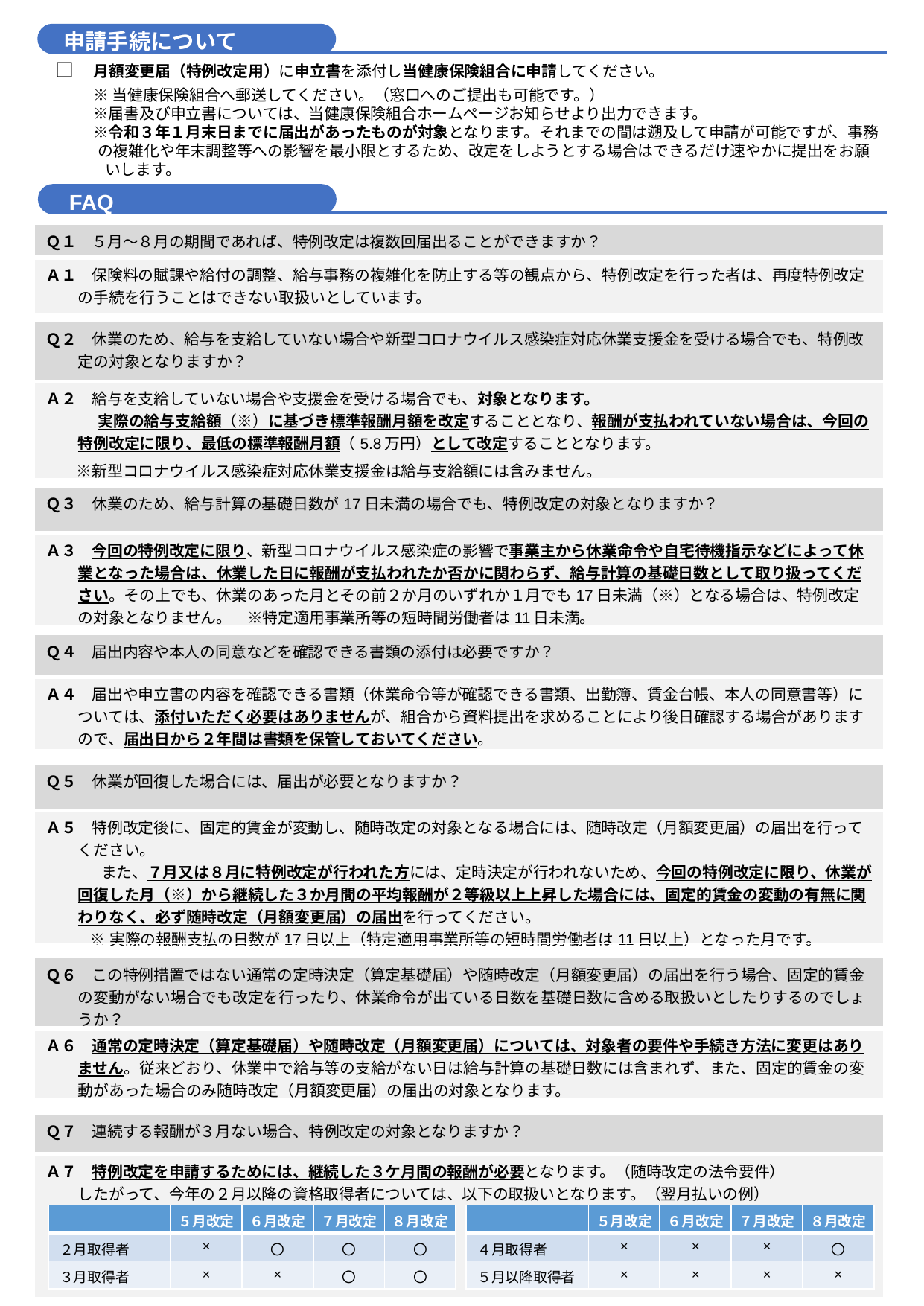

申請手続について
□　月額変更届（特例改定用）に申立書を添付し当健康保険組合に申請してください。
　　  ※ 当健康保険組合へ郵送してください。（窓口へのご提出も可能です。）
　　  ※届書及び申立書については、当健康保険組合ホームページお知らせより出力できます。
　　  ※令和３年１月末日までに届出があったものが対象となります。それまでの間は遡及して申請が可能ですが、事務
           の複雑化や年末調整等への影響を最小限とするため、改定をしようとする場合はできるだけ速やかに提出をお願
　　　 いします。

　FAQ
| Ｑ１　５月～８月の期間であれば、特例改定は複数回届出ることができますか？ |
| --- |
| Ａ１　保険料の賦課や給付の調整、給与事務の複雑化を防止する等の観点から、特例改定を行った者は、再度特例改定の手続を行うことはできない取扱いとしています。 |
| Ｑ２　休業のため、給与を支給していない場合や新型コロナウイルス感染症対応休業支援金を受ける場合でも、特例改定の対象となりますか？ |
| --- |
| Ａ２　給与を支給していない場合や支援金を受ける場合でも、対象となります。 　実際の給与支給額（※）に基づき標準報酬月額を改定することとなり、報酬が支払われていない場合は、今回の特例改定に限り、最低の標準報酬月額（5.8万円）として改定することとなります。 　　※新型コロナウイルス感染症対応休業支援金は給与支給額には含みません。 |
| Ｑ３　休業のため、給与計算の基礎日数が17日未満の場合でも、特例改定の対象となりますか？ |
| --- |
| Ａ３　今回の特例改定に限り、新型コロナウイルス感染症の影響で事業主から休業命令や自宅待機指示などによって休業となった場合は、休業した日に報酬が支払われたか否かに関わらず、給与計算の基礎日数として取り扱ってください。その上でも、休業のあった月とその前２か月のいずれか１月でも17日未満（※）となる場合は、特例改定の対象となりません。　※特定適用事業所等の短時間労働者は11日未満。 |
| Ｑ４　届出内容や本人の同意などを確認できる書類の添付は必要ですか？ |
| --- |
| Ａ４　届出や申立書の内容を確認できる書類（休業命令等が確認できる書類、出勤簿、賃金台帳、本人の同意書等）については、添付いただく必要はありませんが、組合から資料提出を求めることにより後日確認する場合がありますので、届出日から２年間は書類を保管しておいてください。 |
| Ｑ５　休業が回復した場合には、届出が必要となりますか？ |
| --- |
| Ａ５　特例改定後に、固定的賃金が変動し、随時改定の対象となる場合には、随時改定（月額変更届）の届出を行ってください。 また、７月又は８月に特例改定が行われた方には、定時決定が行われないため、今回の特例改定に限り、休業が回復した月（※）から継続した３か月間の平均報酬が２等級以上上昇した場合には、固定的賃金の変動の有無に関わりなく、必ず随時改定（月額変更届）の届出を行ってください。 ※実際の報酬支払の日数が17日以上（特定適用事業所等の短時間労働者は11日以上）となった月です。 |
| Ｑ６　この特例措置ではない通常の定時決定（算定基礎届）や随時改定（月額変更届）の届出を行う場合、固定的賃金の変動がない場合でも改定を行ったり、休業命令が出ている日数を基礎日数に含める取扱いとしたりするのでしょうか？ |
| --- |
| Ａ６　通常の定時決定（算定基礎届）や随時改定（月額変更届）については、対象者の要件や手続き方法に変更はありません。従来どおり、休業中で給与等の支給がない日は給与計算の基礎日数には含まれず、また、固定的賃金の変動があった場合のみ随時改定（月額変更届）の届出の対象となります。 |
| Ｑ７　連続する報酬が３月ない場合、特例改定の対象となりますか？ |
| --- |
| Ａ７　特例改定を申請するためには、継続した３ケ月間の報酬が必要となります。（随時改定の法令要件） したがって、今年の２月以降の資格取得者については、以下の取扱いとなります。（翌月払いの例） |
|  | ５月改定 | ６月改定 | ７月改定 | ８月改定 |
| --- | --- | --- | --- | --- |
| ２月取得者 | × | 〇 | 〇 | 〇 |
| ３月取得者 | × | × | 〇 | 〇 |
|  | ５月改定 | ６月改定 | ７月改定 | ８月改定 |
| --- | --- | --- | --- | --- |
| ４月取得者 | × | × | × | 〇 |
| ５月以降取得者 | × | × | × | × |